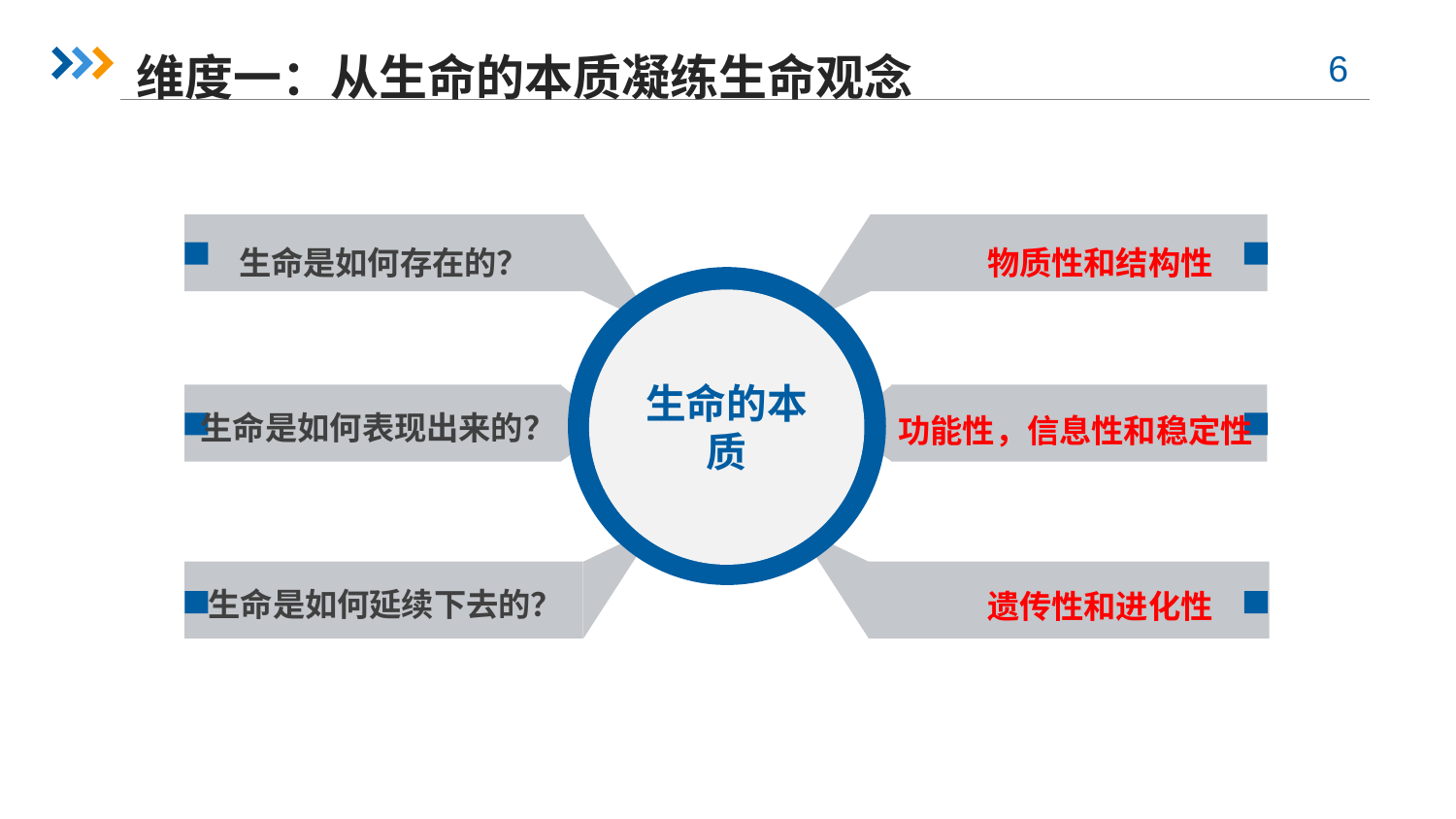

维度一：从生命的本质凝练生命观念

生命是如何存在的？
物质性和结构性

生命的本质

生命是如何表现出来的？
功能性，信息性和稳定性

生命是如何延续下去的？
遗传性和进化性